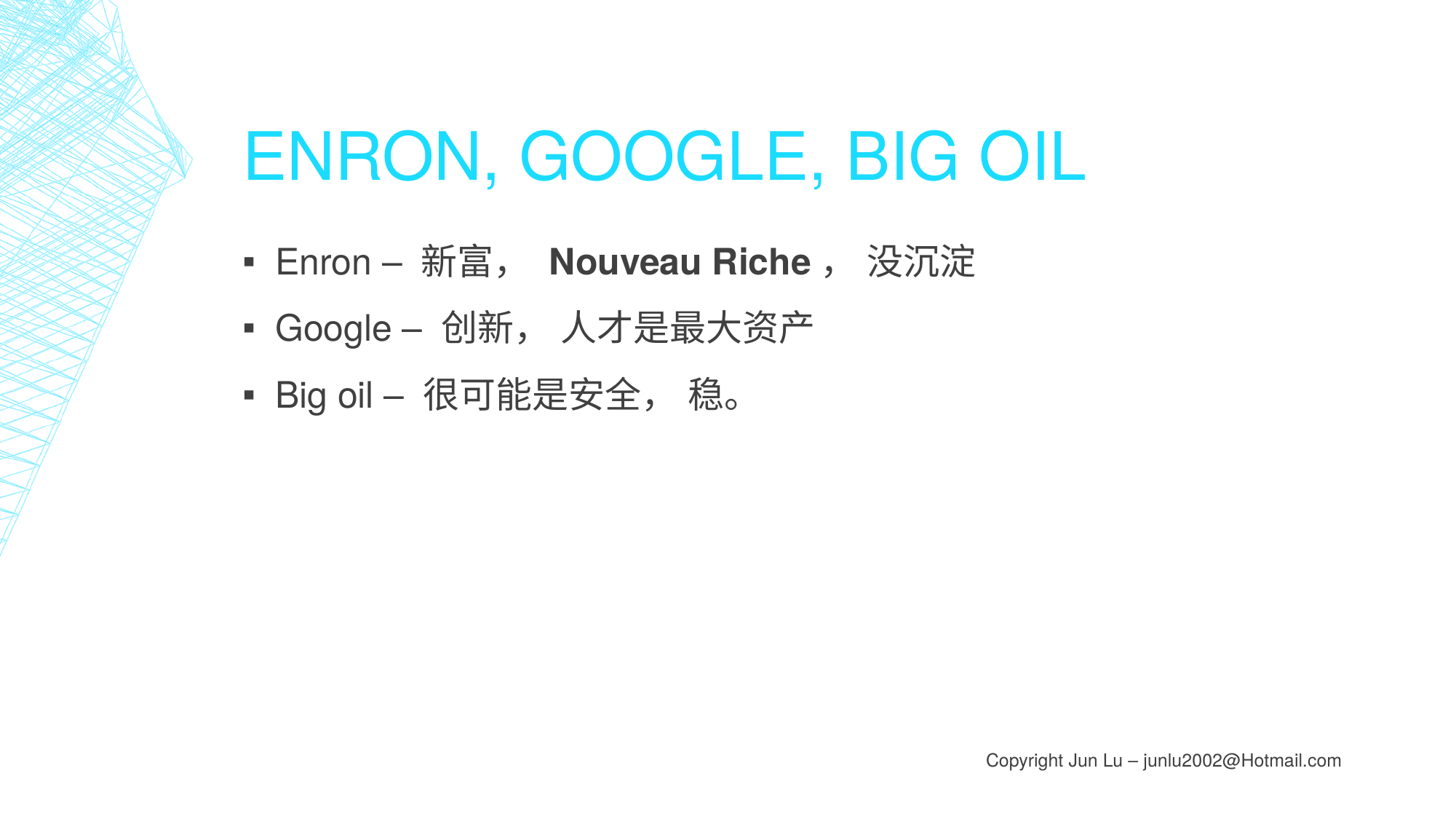

# ENRON, GOOGLE, BIG OIL
Enron – 新富， Nouveau Riche， 没沉淀
Google – 创新， 人才是最大资产
Big oil – 很可能是安全， 稳。
Copyright Jun Lu – junlu2002@Hotmail.com